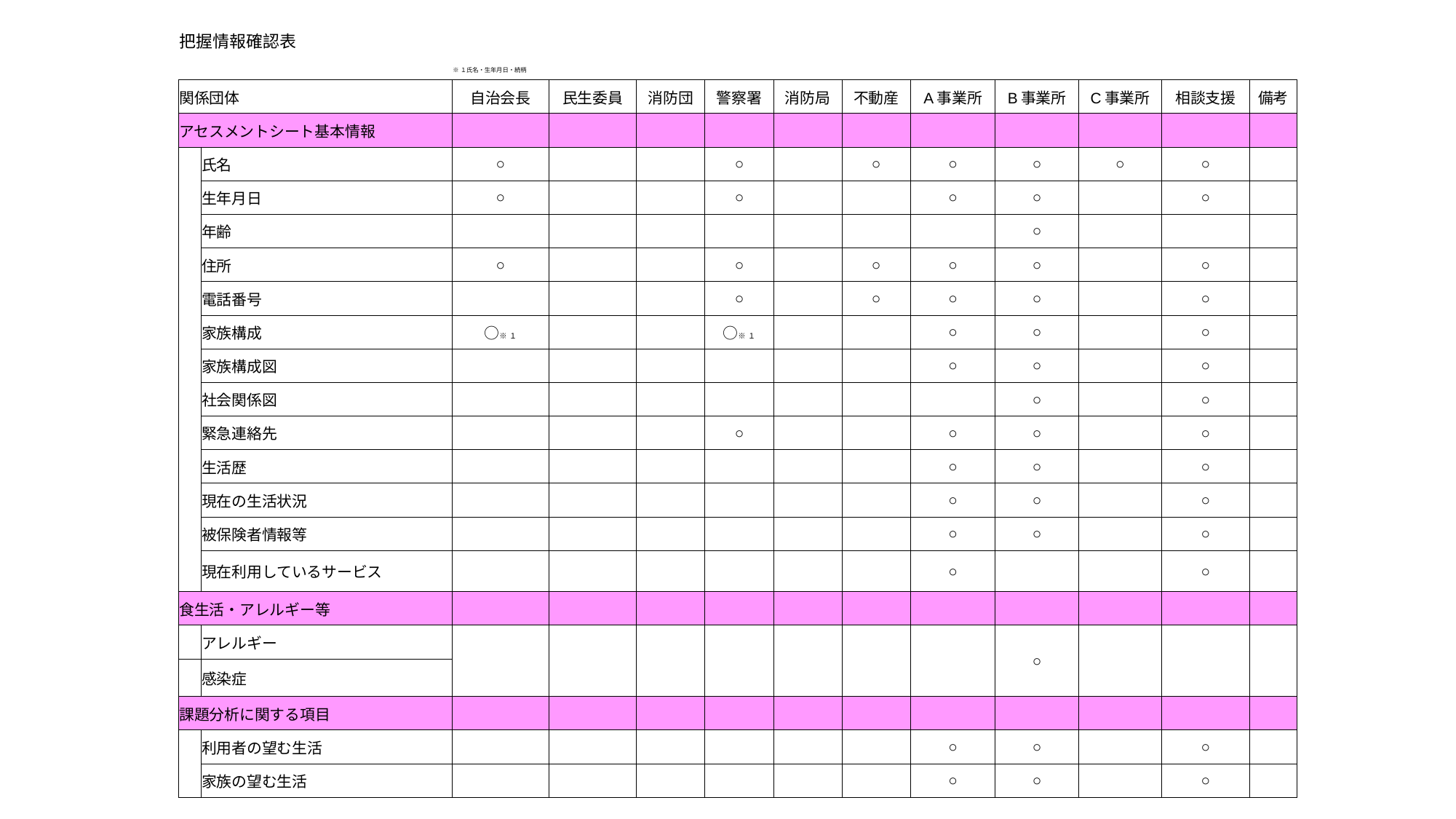

|  |  |  |  |  |  |  |  |  |  |  |  |  |  |  |
| --- | --- | --- | --- | --- | --- | --- | --- | --- | --- | --- | --- | --- | --- | --- |
|  | 把握情報確認表 |  |  |  |  |  |  |  |  |  |  |  |  |  |
|  |  |  | ※１氏名・生年月日・続柄 |  |  |  |  |  |  |  |  |  |  |  |
|  | 関係団体 |  | 自治会長 | 民生委員 | 消防団 | 警察署 | 消防局 | 不動産 | A事業所 | B事業所 | C事業所 | 相談支援 | 備考 |  |
|  | アセスメントシート基本情報 |  |  |  |  |  |  |  |  |  |  |  |  |  |
|  |  | 氏名 | ○ |  |  | ○ |  | ○ | ○ | ○ | ○ | ○ |  |  |
|  |  | 生年月日 | ○ |  |  | ○ |  |  | ○ | ○ |  | ○ |  |  |
|  |  | 年齢 |  |  |  |  |  |  |  | ○ |  |  |  |  |
|  |  | 住所 | ○ |  |  | ○ |  | ○ | ○ | ○ |  | ○ |  |  |
|  |  | 電話番号 |  |  |  | ○ |  | ○ | ○ | ○ |  | ○ |  |  |
|  |  | 家族構成 | ○※１ |  |  | ○※１ |  |  | ○ | ○ |  | ○ |  |  |
|  |  | 家族構成図 |  |  |  |  |  |  | ○ | ○ |  | ○ |  |  |
|  |  | 社会関係図 |  |  |  |  |  |  |  | ○ |  | ○ |  |  |
|  |  | 緊急連絡先 |  |  |  | ○ |  |  | ○ | ○ |  | ○ |  |  |
|  |  | 生活歴 |  |  |  |  |  |  | ○ | ○ |  | ○ |  |  |
|  |  | 現在の生活状況 |  |  |  |  |  |  | ○ | ○ |  | ○ |  |  |
|  |  | 被保険者情報等 |  |  |  |  |  |  | ○ | ○ |  | ○ |  |  |
|  |  | 現在利用しているサービス |  |  |  |  |  |  | ○ |  |  | ○ |  |  |
|  | 食生活・アレルギー等 |  |  |  |  |  |  |  |  |  |  |  |  |  |
|  |  | アレルギー |  |  |  |  |  |  |  | ○ |  |  |  |  |
|  |  | 感染症 |  |  |  |  |  |  |  |  |  |  |  |  |
|  | 課題分析に関する項目 |  |  |  |  |  |  |  |  |  |  |  |  |  |
|  |  | 利用者の望む生活 |  |  |  |  |  |  | ○ | ○ |  | ○ |  |  |
|  |  | 家族の望む生活 |  |  |  |  |  |  | ○ | ○ |  | ○ |  |  |
|  |  |  |  |  |  |  |  |  |  |  |  |  |  |  |